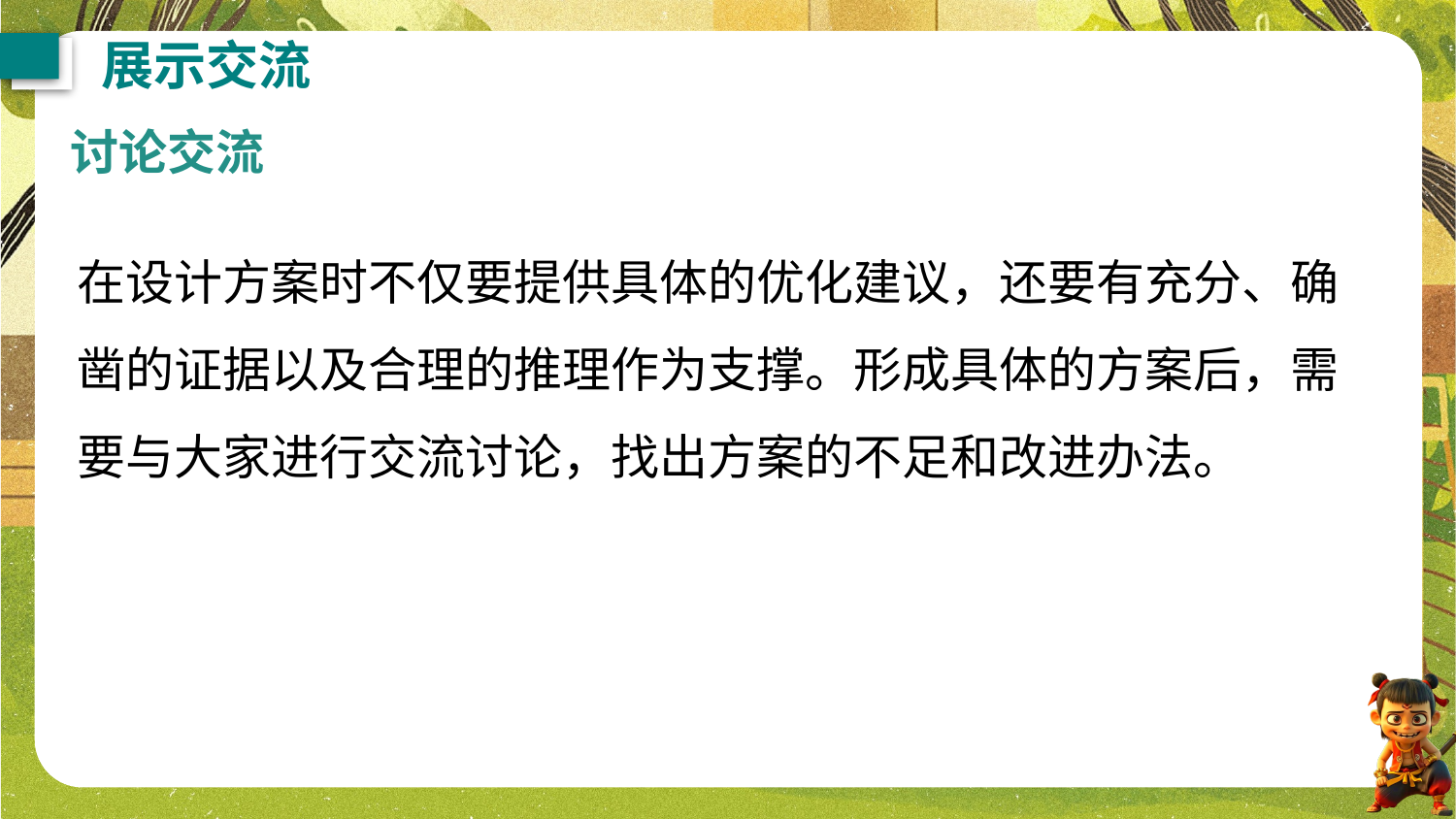

展示交流

讨论交流
在设计方案时不仅要提供具体的优化建议，还要有充分、确凿的证据以及合理的推理作为支撑。形成具体的方案后，需要与大家进行交流讨论，找出方案的不足和改进办法。